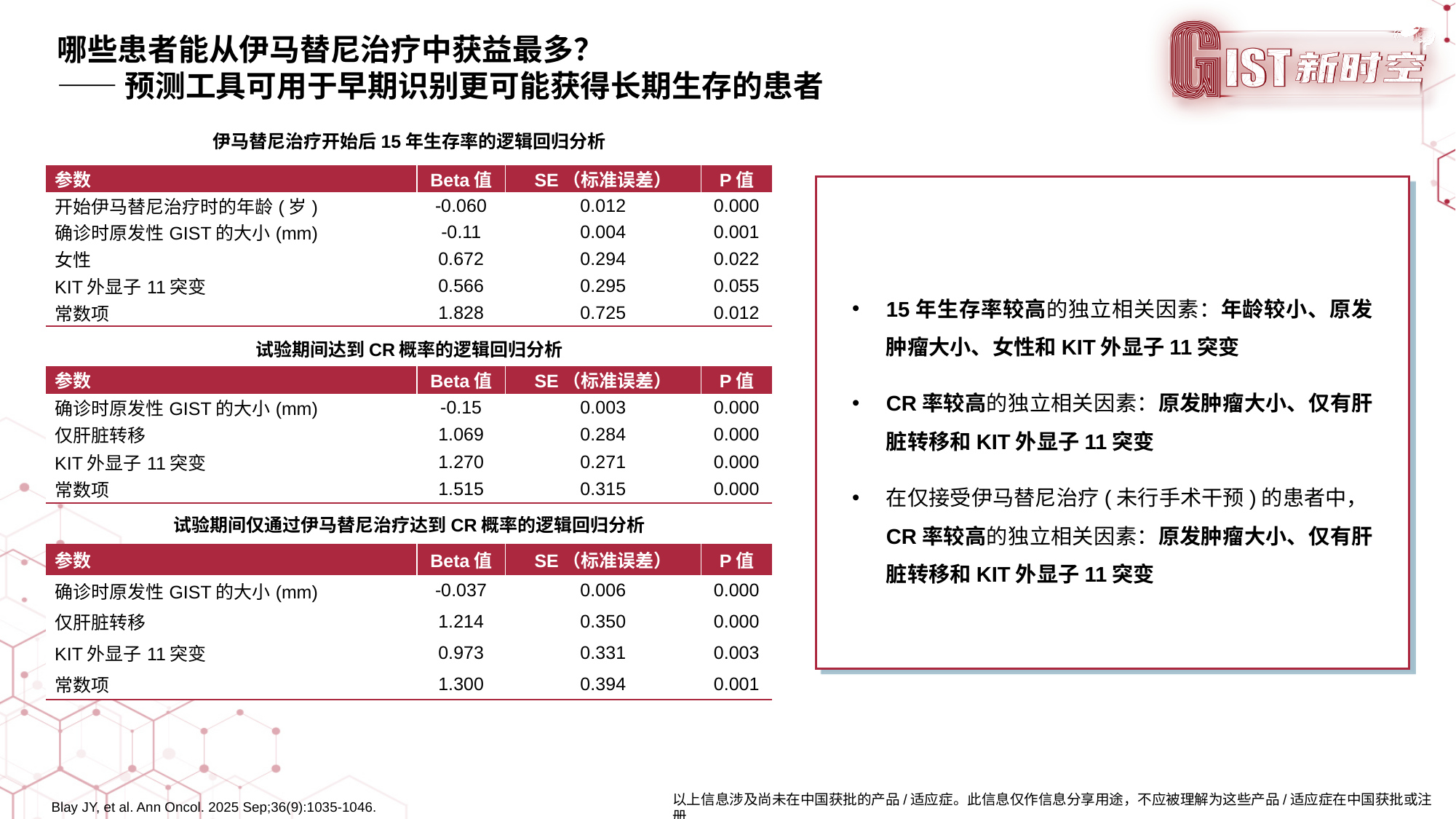

哪些患者能从伊马替尼治疗中获益最多？
——预测工具可用于早期识别更可能获得长期生存的患者
伊马替尼治疗开始后15年生存率的逻辑回归分析
| 参数 | Beta值 | SE（标准误差） | P值 |
| --- | --- | --- | --- |
| 开始伊马替尼治疗时的年龄(岁) | -0.060 | 0.012 | 0.000 |
| 确诊时原发性GIST的大小(mm) | -0.11 | 0.004 | 0.001 |
| 女性 | 0.672 | 0.294 | 0.022 |
| KIT外显子11突变 | 0.566 | 0.295 | 0.055 |
| 常数项 | 1.828 | 0.725 | 0.012 |

15年生存率较高的独立相关因素：年龄较小、原发肿瘤大小、女性和KIT外显子11突变
CR率较高的独立相关因素：原发肿瘤大小、仅有肝脏转移和KIT外显子11突变
在仅接受伊马替尼治疗(未行手术干预)的患者中，CR率较高的独立相关因素：原发肿瘤大小、仅有肝脏转移和KIT外显子11突变
试验期间达到CR概率的逻辑回归分析
| 参数 | Beta值 | SE（标准误差） | P值 |
| --- | --- | --- | --- |
| 确诊时原发性GIST的大小(mm) | -0.15 | 0.003 | 0.000 |
| 仅肝脏转移 | 1.069 | 0.284 | 0.000 |
| KIT外显子11突变 | 1.270 | 0.271 | 0.000 |
| 常数项 | 1.515 | 0.315 | 0.000 |
试验期间仅通过伊马替尼治疗达到CR概率的逻辑回归分析
| 参数 | Beta值 | SE（标准误差） | P值 |
| --- | --- | --- | --- |
| 确诊时原发性GIST的大小(mm) | -0.037 | 0.006 | 0.000 |
| 仅肝脏转移 | 1.214 | 0.350 | 0.000 |
| KIT外显子11突变 | 0.973 | 0.331 | 0.003 |
| 常数项 | 1.300 | 0.394 | 0.001 |
Blay JY, et al. Ann Oncol. 2025 Sep;36(9):1035-1046.